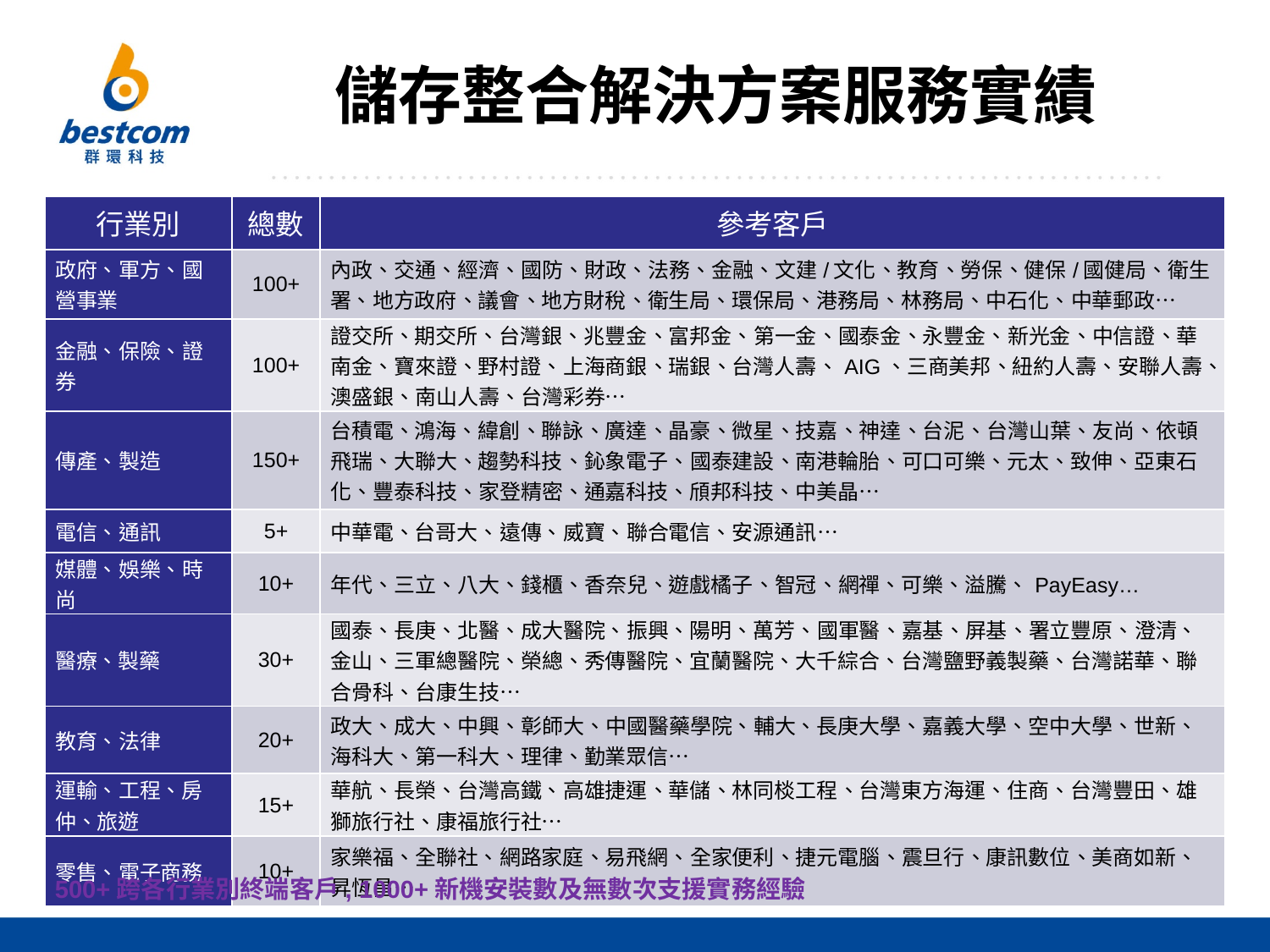

# 儲存整合解決方案服務實績
| 行業別 | 總數 | 參考客戶 |
| --- | --- | --- |
| 政府、軍方、國營事業 | 100+ | 內政、交通、經濟、國防、財政、法務、金融、文建/文化、教育、勞保、健保/國健局、衛生署、地方政府、議會、地方財稅、衛生局、環保局、港務局、林務局、中石化、中華郵政… |
| 金融、保險、證券 | 100+ | 證交所、期交所、台灣銀、兆豐金、富邦金、第一金、國泰金、永豐金、新光金、中信證、華南金、寶來證、野村證、上海商銀、瑞銀、台灣人壽、AIG、三商美邦、紐約人壽、安聯人壽、澳盛銀、南山人壽、台灣彩券… |
| 傳產、製造 | 150+ | 台積電、鴻海、緯創、聯詠、廣達、晶豪、微星、技嘉、神達、台泥、台灣山葉、友尚、依頓飛瑞、大聯大、趨勢科技、鈊象電子、國泰建設、南港輪胎、可口可樂、元太、致伸、亞東石化、豐泰科技、家登精密、通嘉科技、頎邦科技、中美晶… |
| 電信、通訊 | 5+ | 中華電、台哥大、遠傳、威寶、聯合電信、安源通訊… |
| 媒體、娛樂、時尚 | 10+ | 年代、三立、八大、錢櫃、香奈兒、遊戲橘子、智冠、網禪、可樂、溢騰、PayEasy… |
| 醫療、製藥 | 30+ | 國泰、長庚、北醫、成大醫院、振興、陽明、萬芳、國軍醫、嘉基、屏基、署立豐原、澄清、金山、三軍總醫院、榮總、秀傳醫院、宜蘭醫院、大千綜合、台灣鹽野義製藥、台灣諾華、聯合骨科、台康生技… |
| 教育、法律 | 20+ | 政大、成大、中興、彰師大、中國醫藥學院、輔大、長庚大學、嘉義大學、空中大學、世新、海科大、第一科大、理律、勤業眾信… |
| 運輸、工程、房仲、旅遊 | 15+ | 華航、長榮、台灣高鐵、高雄捷運、華儲、林同棪工程、台灣東方海運、住商、台灣豐田、雄獅旅行社、康福旅行社… |
| 零售、電子商務 | 10+ | 家樂福、全聯社、網路家庭、易飛網、全家便利、捷元電腦、震旦行、康訊數位、美商如新、昇恆昌… |
500+跨各行業別終端客戶, 1000+新機安裝數及無數次支援實務經驗
1